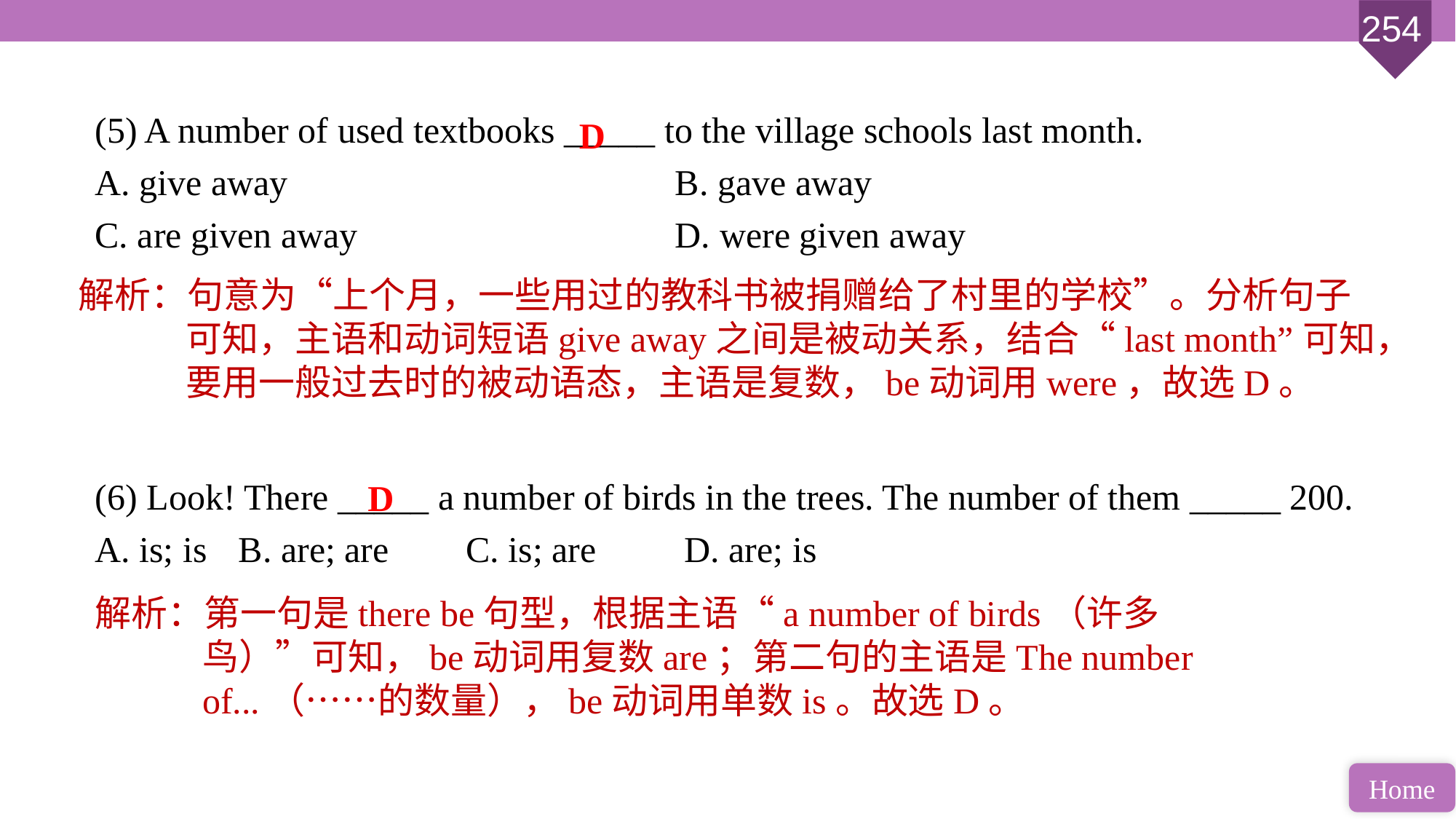

(5) A number of used textbooks _____ to the village schools last month.
A. give away 				B. gave away
C. are given away 			D. were given away

(6) Look! There _____ a number of birds in the trees. The number of them _____ 200.
A. is; is 	B. are; are	 C. is; are	 D. are; is
D
解析：句意为“上个月，一些用过的教科书被捐赠给了村里的学校”。分析句子可知，主语和动词短语give away之间是被动关系，结合“last month”可知，要用一般过去时的被动语态，主语是复数，be动词用were，故选D。
D
解析：第一句是there be句型，根据主语“a number of birds（许多鸟）”可知，be动词用复数are；第二句的主语是The number of...（……的数量），be动词用单数is。故选D。